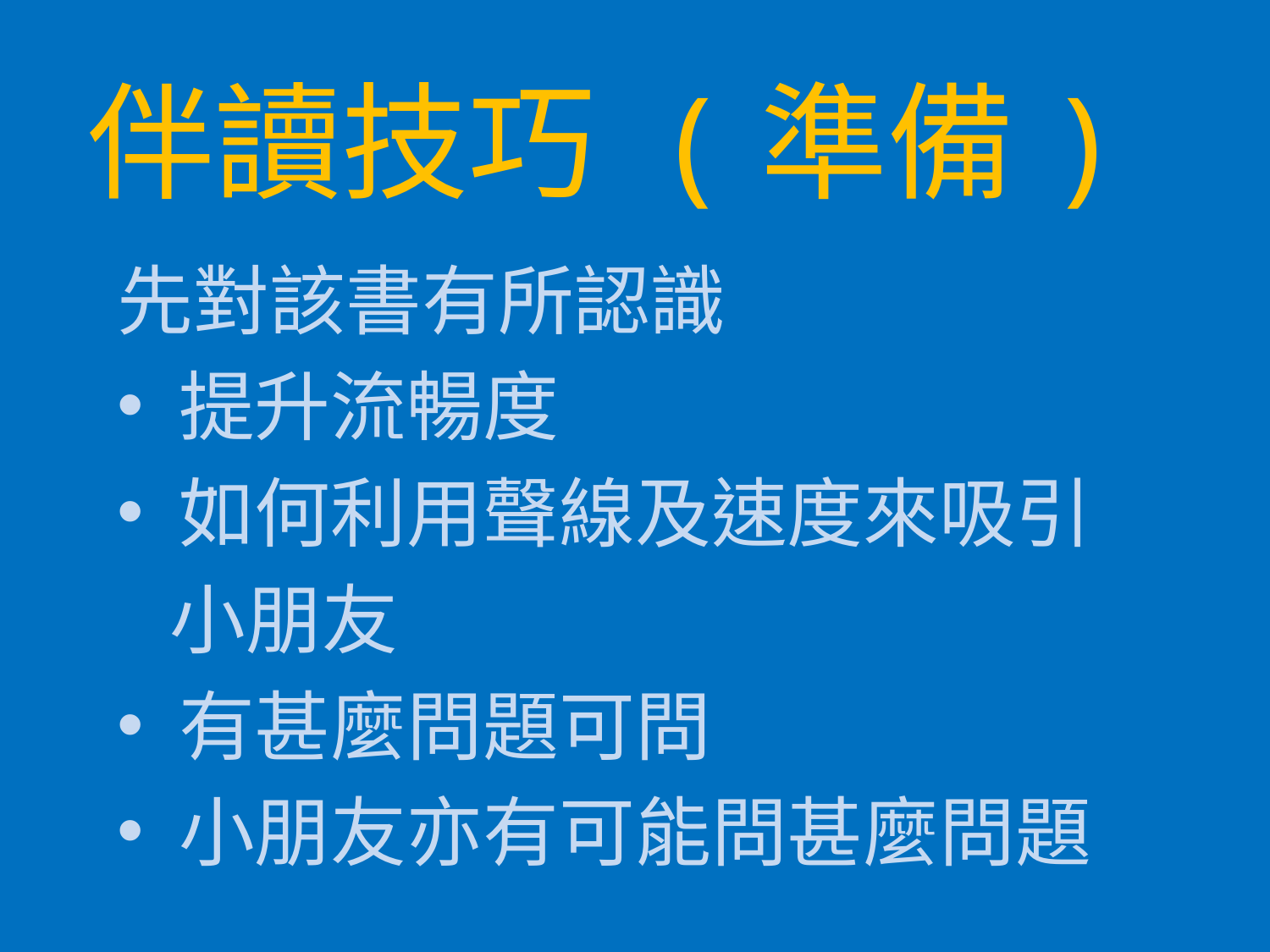

# 伴讀技巧 (準備)
先對該書有所認識
 提升流暢度
 如何利用聲線及速度來吸引
  小朋友
 有甚麼問題可問
 小朋友亦有可能問甚麼問題